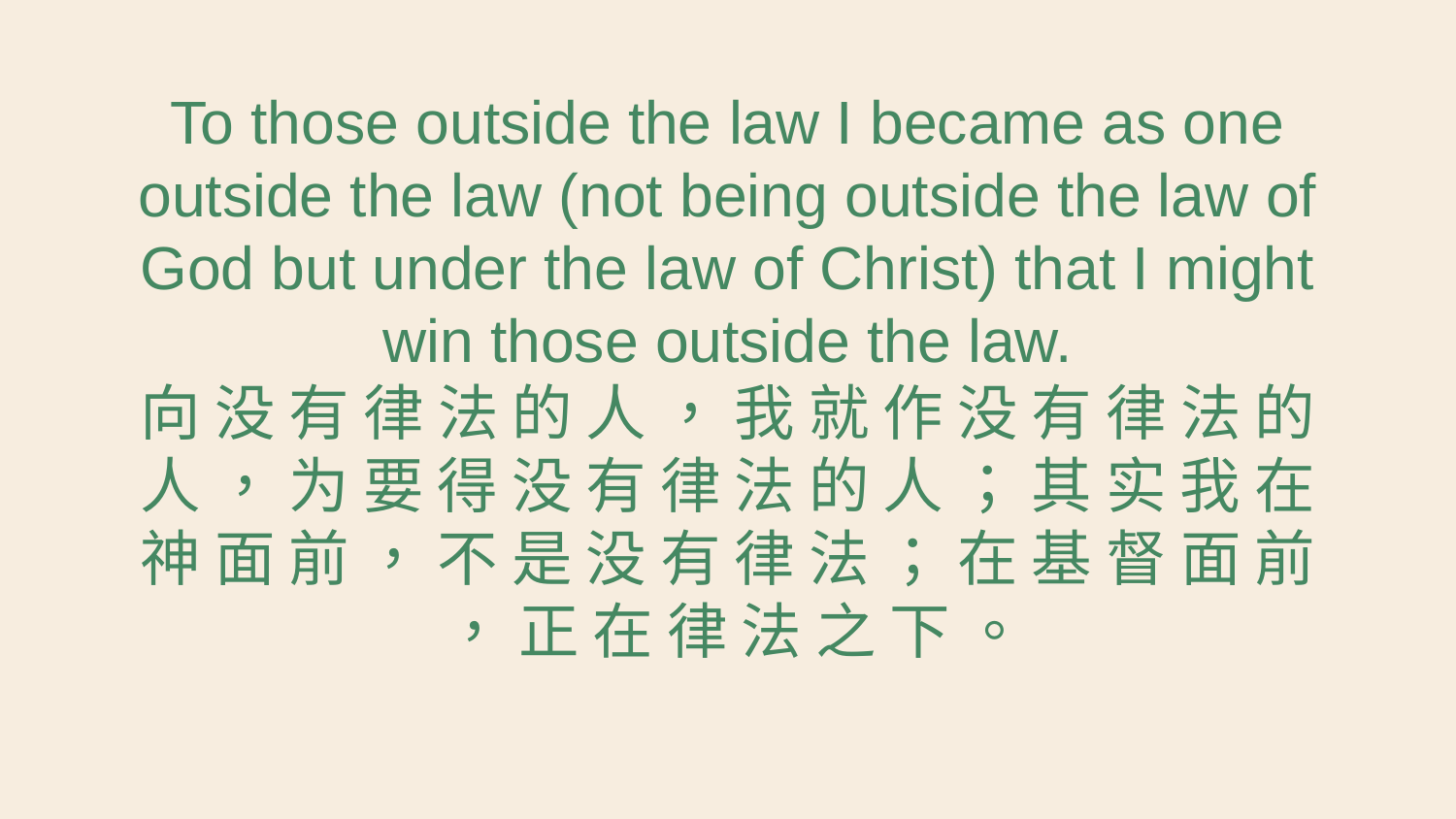

To those outside the law I became as one outside the law (not being outside the law of God but under the law of Christ) that I might win those outside the law.
向 没 有 律 法 的 人 ， 我 就 作 没 有 律 法 的 人 ， 为 要 得 没 有 律 法 的 人 ； 其 实 我 在 神 面 前 ， 不 是 没 有 律 法 ； 在 基 督 面 前 ， 正 在 律 法 之 下 。